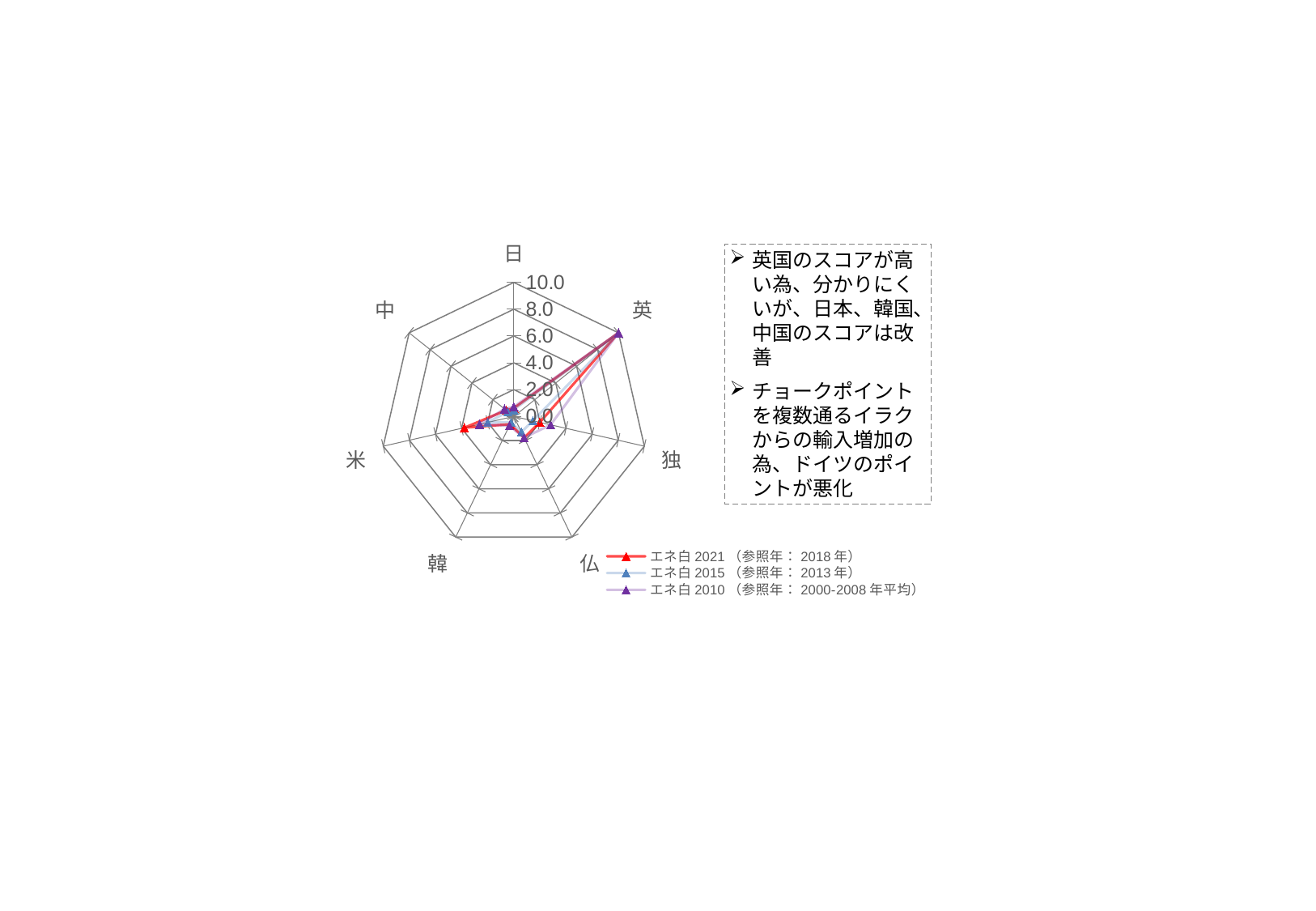

### Chart

| Category | エネ白2021（参照年：2018年） | エネ白2015（参照年：2013年） | エネ白2010（参照年：2000-2008年平均） |
|---|---|---|---|
| 日 | 0.6159076690063745 | 0.5086173436652496 | 0.7154644656292054 |
| 英 | 10.0 | 10.0 | 10.0 |
| 独 | 1.9907785284749402 | 1.4598325451619276 | 2.818372505306797 |
| 仏 | 1.7694838261470702 | 1.301015026001306 | 1.7654463663464721 |
| 韓 | 0.6474204588682173 | 0.48468827662283576 | 0.7751593700566933 |
| 米 | 3.78593762671916 | 2.0052647843676774 | 2.6274910251220085 |
| 中 | 0.7340629920274977 | 0.5697742211485745 | 0.8901802332662495 |
英国のスコアが高い為、分かりにくいが、日本、韓国、中国のスコアは改善
チョークポイントを複数通るイラクからの輸入増加の為、ドイツのポイントが悪化